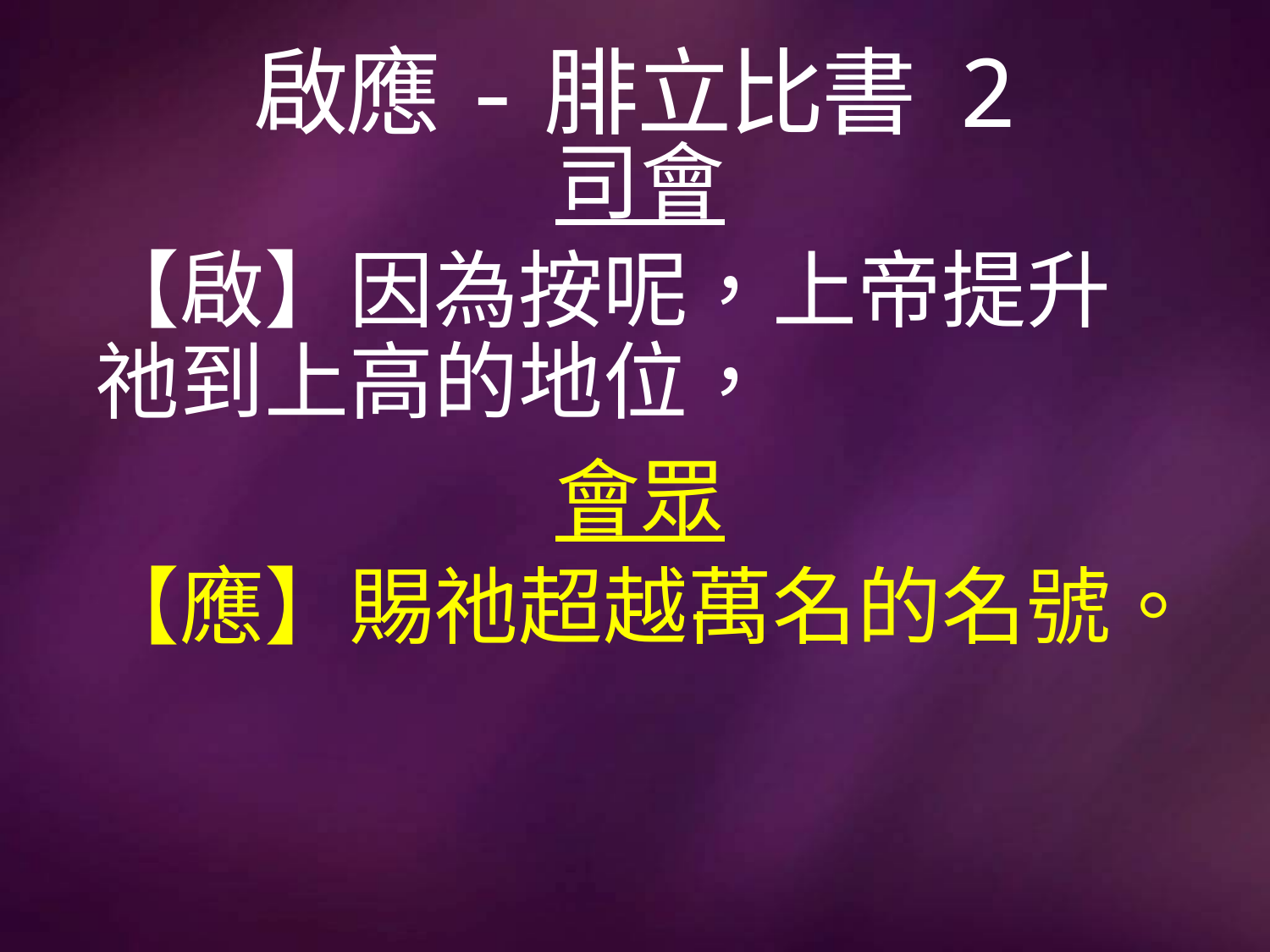

# 啟應-腓立比書 2
司會
【啟】因為按呢，上帝提升祂到上高的地位，

會眾
【應】賜祂超越萬名的名號。